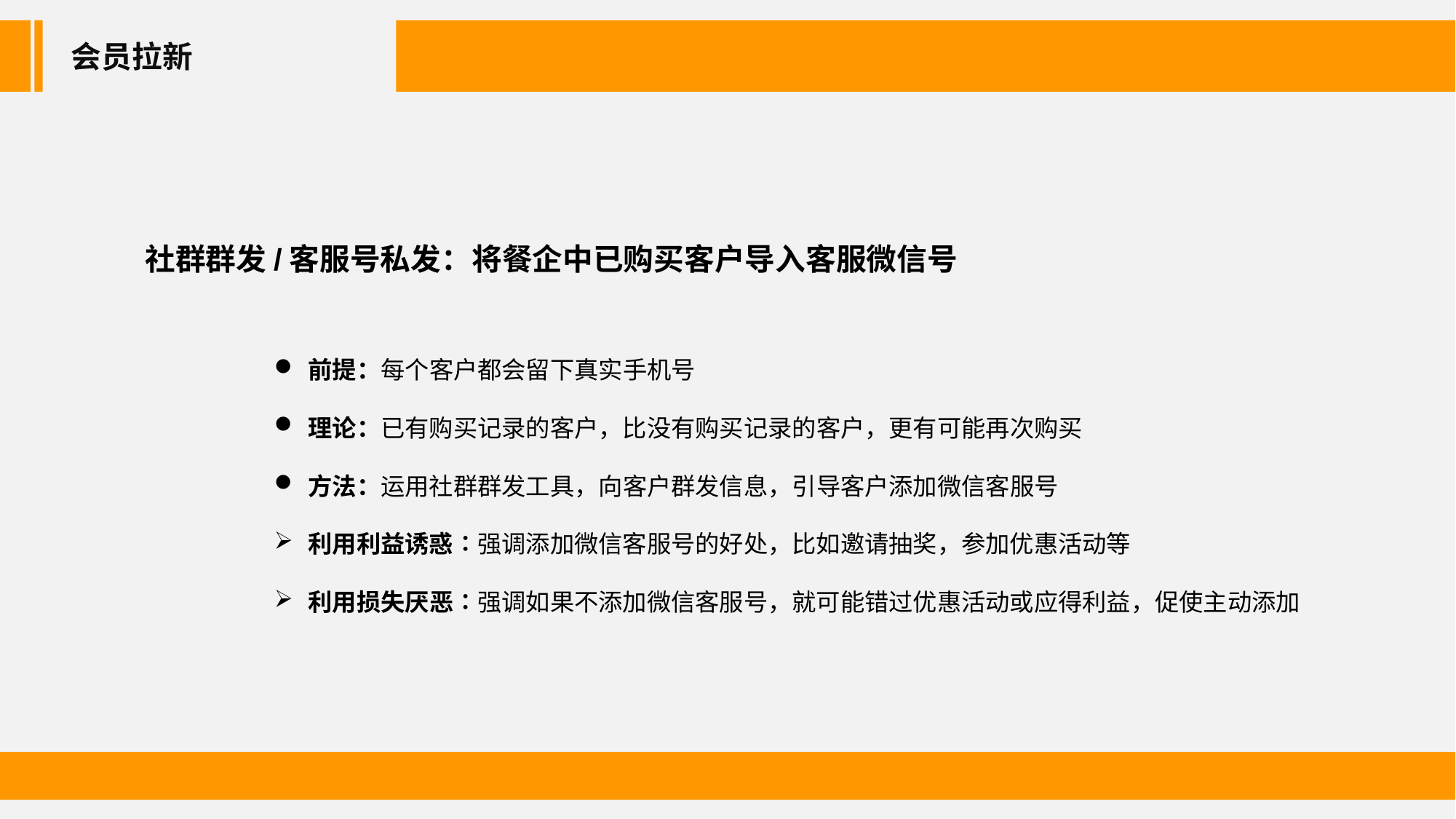

会员拉新
社群群发/客服号私发：将餐企中已购买客户导入客服微信号
前提：每个客户都会留下真实手机号
理论：已有购买记录的客户，比没有购买记录的客户，更有可能再次购买
方法：运用社群群发工具，向客户群发信息，引导客户添加微信客服号
利用利益诱惑∶强调添加微信客服号的好处，比如邀请抽奖，参加优惠活动等
利用损失厌恶∶强调如果不添加微信客服号，就可能错过优惠活动或应得利益，促使主动添加